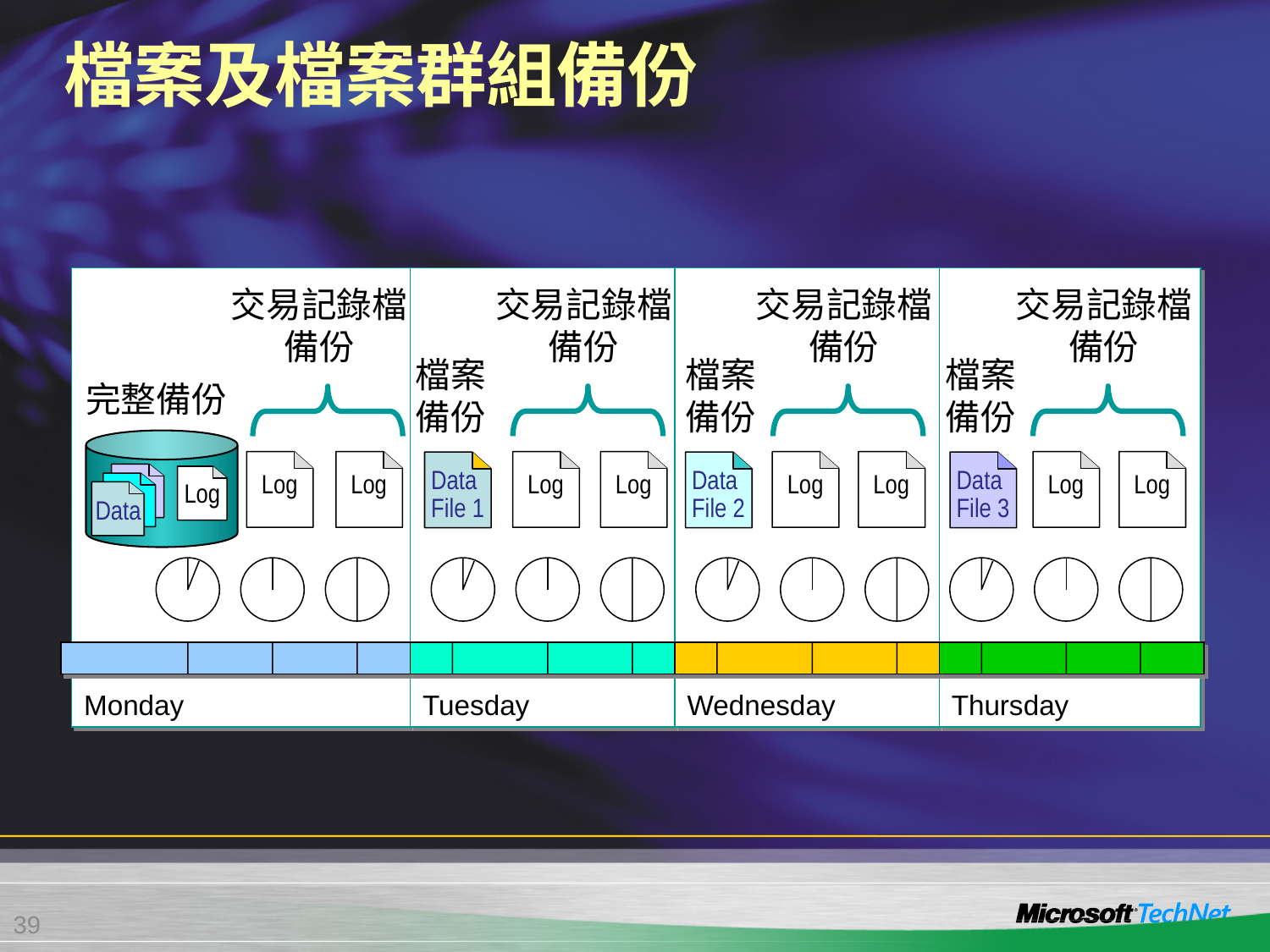

# 檔案及檔案群組備份
Monday
Tuesday
Wednesday
Thursday
交易記錄檔
備份
交易記錄檔
備份
交易記錄檔
備份
交易記錄檔
備份

檔案
備份
檔案
備份
檔案
備份
完整備份

Data

Log

Log

Log

Log

Log

Log

Log

Log

Log

Data
File 1

Data
File 2

Data
File 3